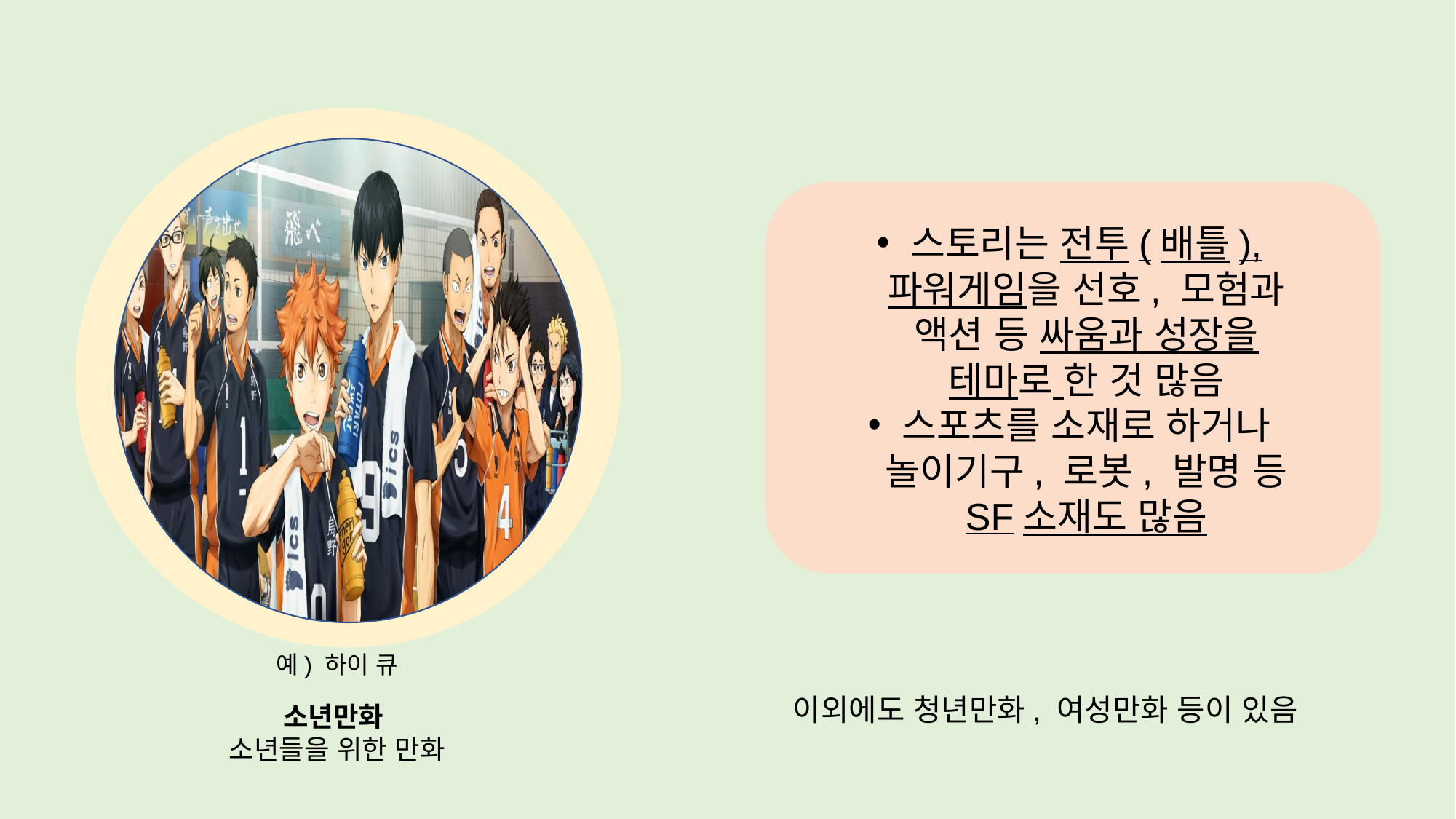

스토리는 전투(배틀), 파워게임을 선호, 모험과 액션 등 싸움과 성장을 테마로 한 것 많음
스포츠를 소재로 하거나 놀이기구, 로봇, 발명 등 SF소재도 많음
예) 하이 큐
이외에도 청년만화, 여성만화 등이 있음
소년만화
소년들을 위한 만화